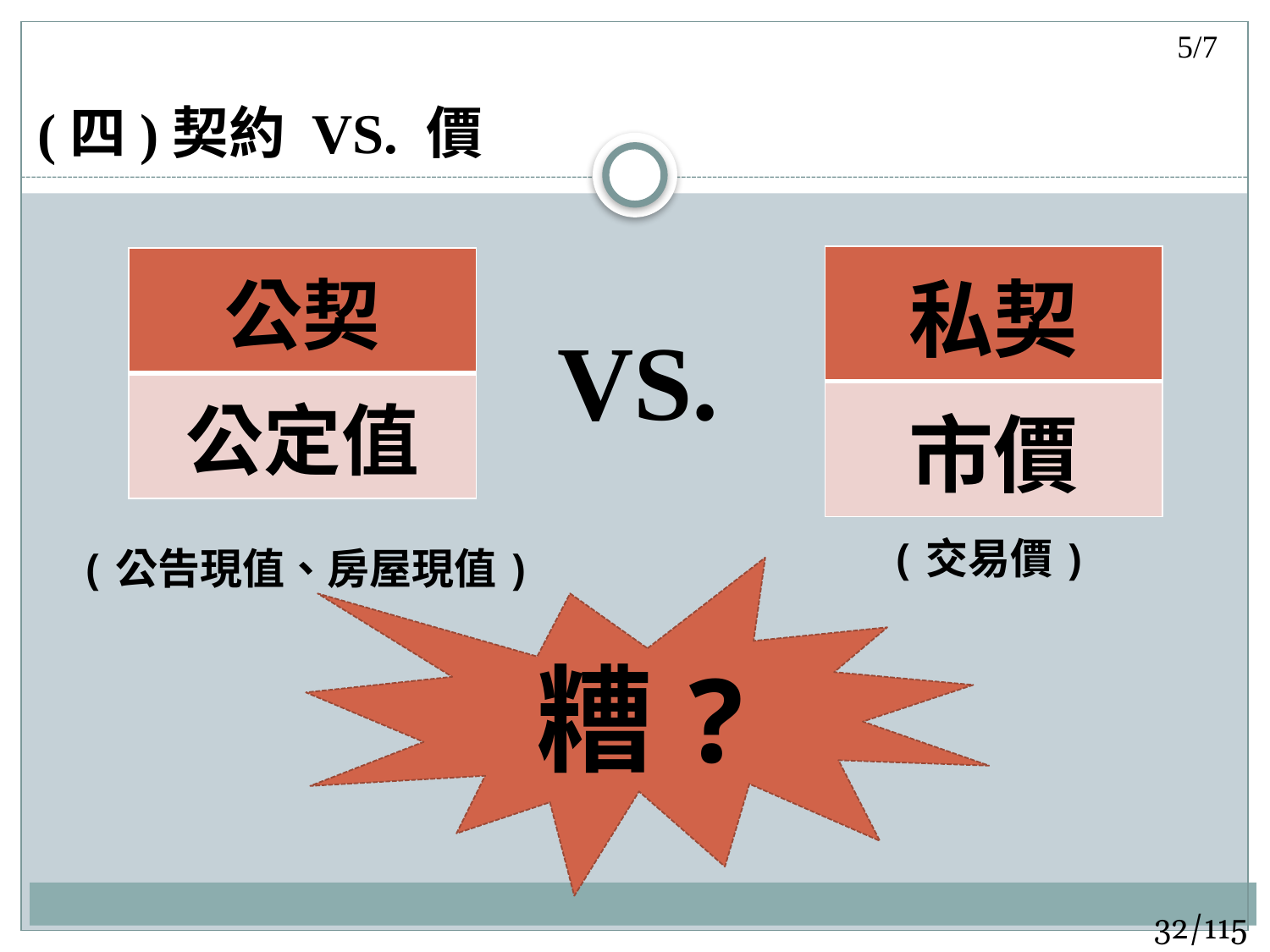

5/7
# (四)契約 VS. 價
| 私契 |
| --- |
| 市價 |
| 公契 |
| --- |
| 公定值 |
VS.
(交易價)
(公告現值、房屋現值)
糟?